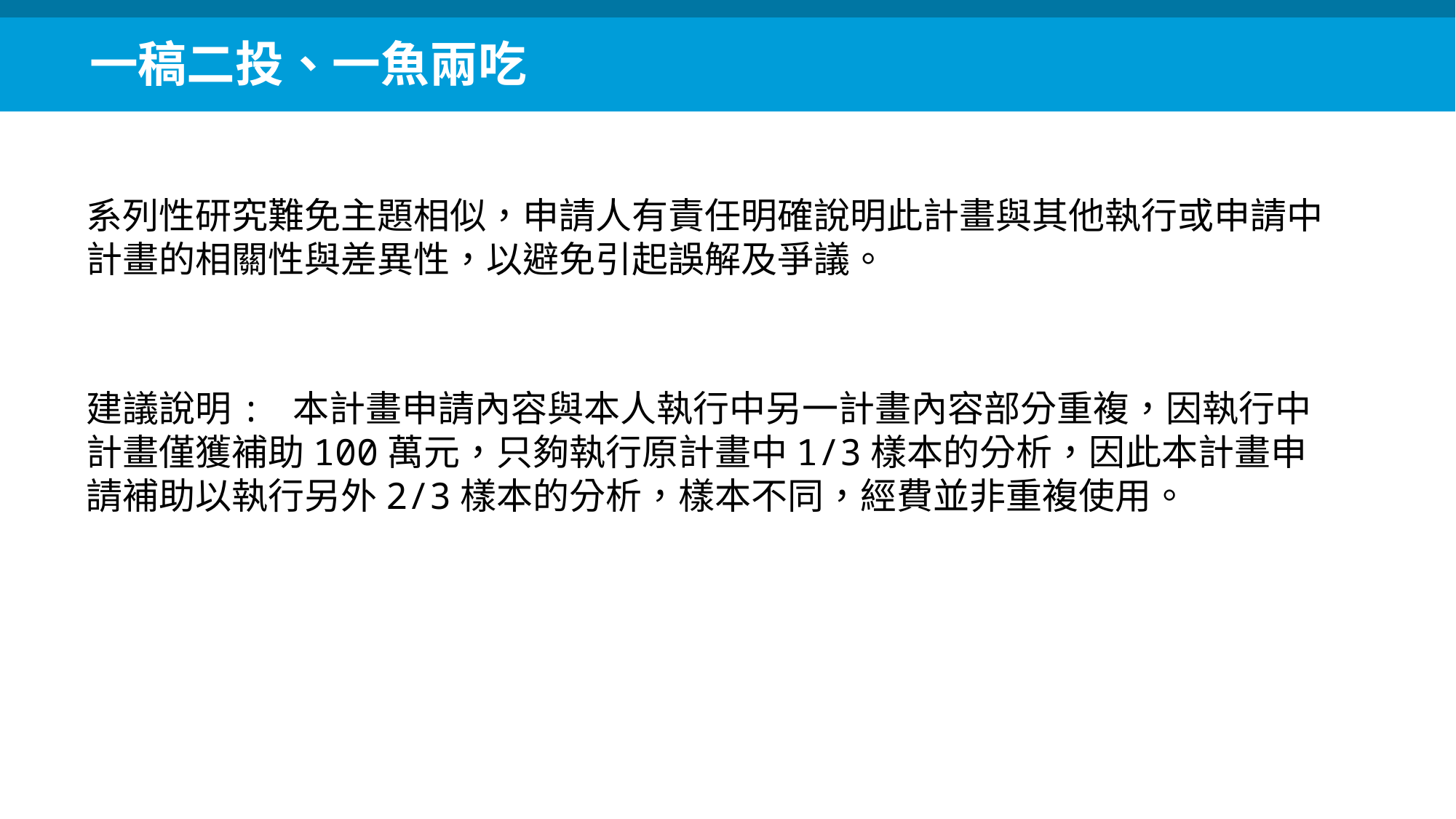

一稿二投、一魚兩吃
系列性研究難免主題相似，申請人有責任明確說明此計畫與其他執行或申請中計畫的相關性與差異性，以避免引起誤解及爭議。
建議說明: 本計畫申請內容與本人執行中另一計畫內容部分重複，因執行中計畫僅獲補助100萬元，只夠執行原計畫中1/3樣本的分析，因此本計畫申請補助以執行另外2/3樣本的分析，樣本不同，經費並非重複使用。